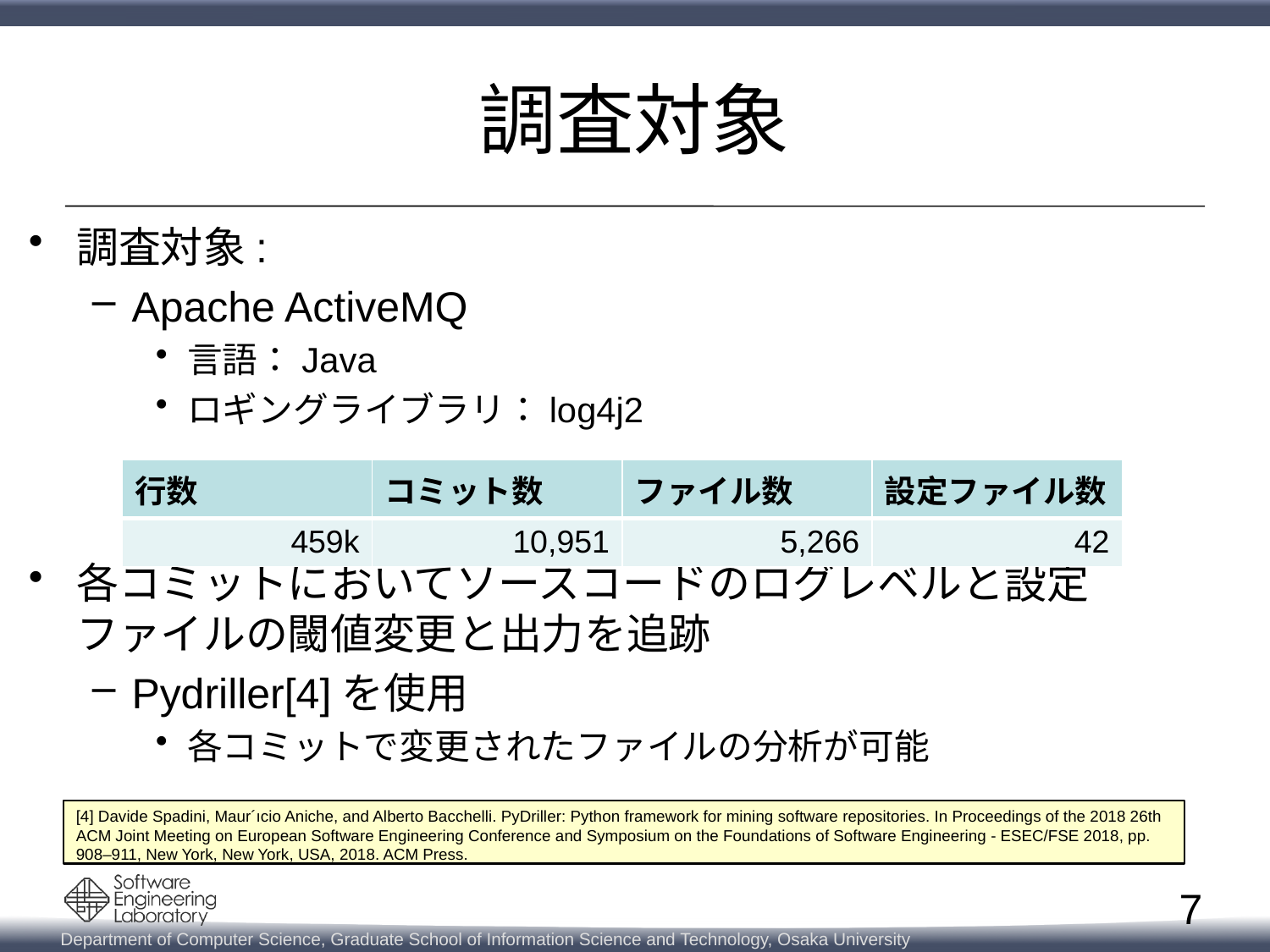

# 調査対象
調査対象:
Apache ActiveMQ
言語：Java
ロギングライブラリ：log4j2

各コミットにおいてソースコードのログレベルと設定ファイルの閾値変更と出力を追跡
Pydriller[4]を使用
各コミットで変更されたファイルの分析が可能

| 行数 | コミット数 | ファイル数 | 設定ファイル数 |
| --- | --- | --- | --- |
| 459k | 10,951 | 5,266 | 42 |

[4] Davide Spadini, Maur´ıcio Aniche, and Alberto Bacchelli. PyDriller: Python framework for mining software repositories. In Proceedings of the 2018 26th ACM Joint Meeting on European Software Engineering Conference and Symposium on the Foundations of Software Engineering - ESEC/FSE 2018, pp. 908–911, New York, New York, USA, 2018. ACM Press.
7